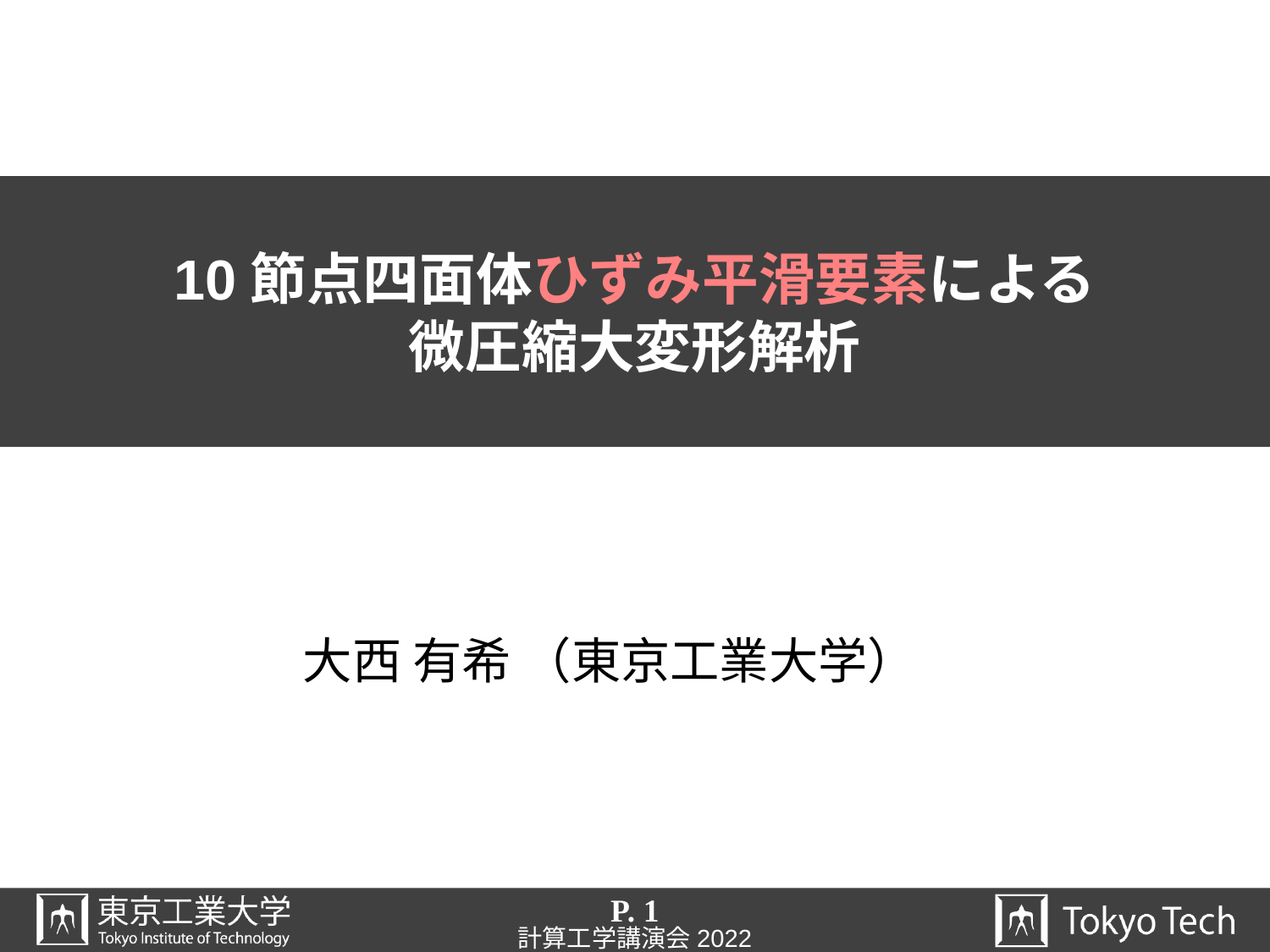

# 10節点四面体ひずみ平滑要素による 微圧縮大変形解析
大西 有希 （東京工業大学）
P. 1